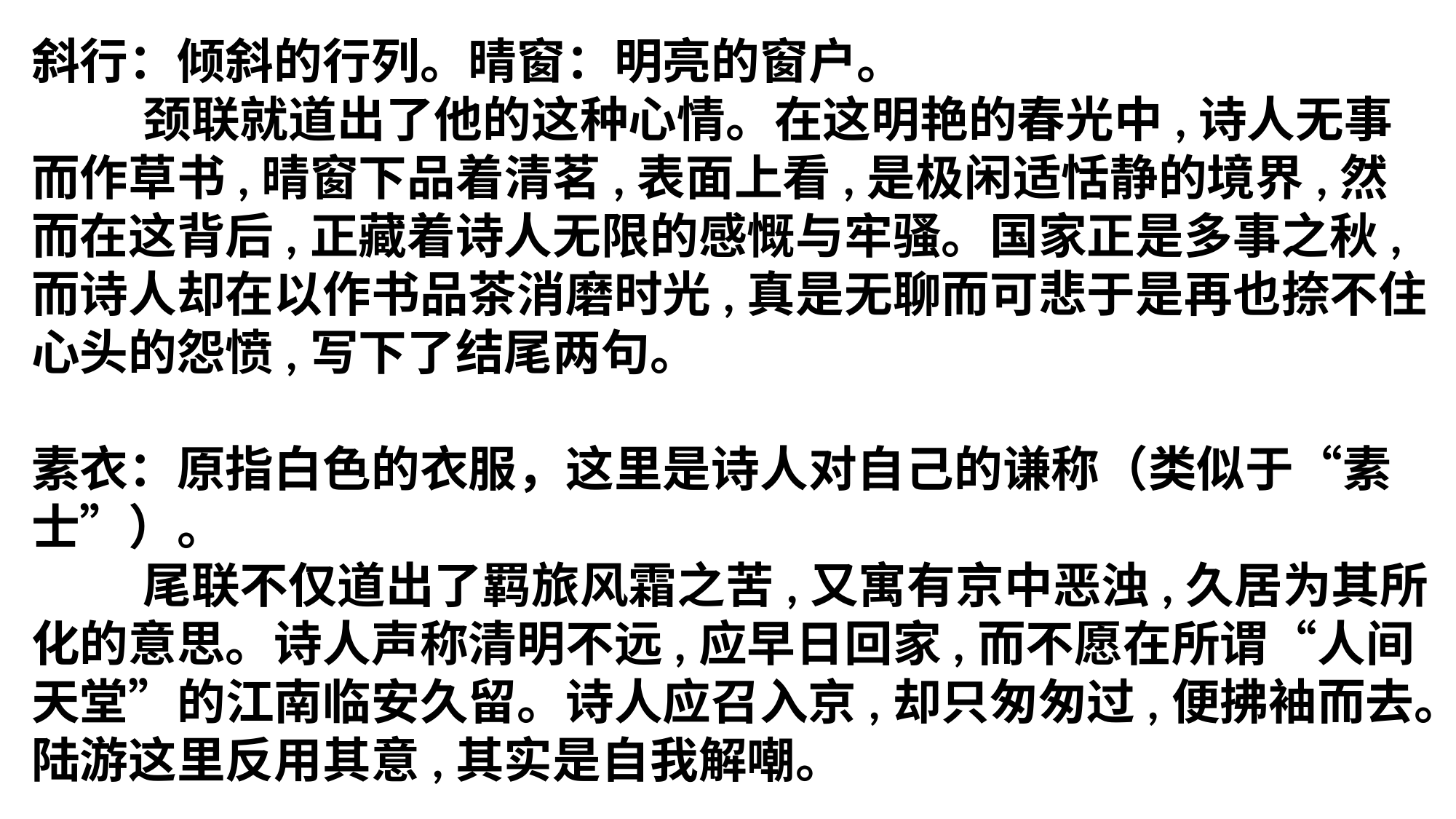

斜行：倾斜的行列。晴窗：明亮的窗户。
         颈联就道出了他的这种心情。在这明艳的春光中,诗人无事而作草书,晴窗下品着清茗,表面上看,是极闲适恬静的境界,然而在这背后,正藏着诗人无限的感慨与牢骚。国家正是多事之秋,而诗人却在以作书品茶消磨时光,真是无聊而可悲于是再也捺不住心头的怨愤,写下了结尾两句。

素衣：原指白色的衣服，这里是诗人对自己的谦称（类似于“素士”）。
         尾联不仅道出了羁旅风霜之苦,又寓有京中恶浊,久居为其所化的意思。诗人声称清明不远,应早日回家,而不愿在所谓“人间天堂”的江南临安久留。诗人应召入京,却只匆匆过,便拂袖而去。陆游这里反用其意,其实是自我解嘲。